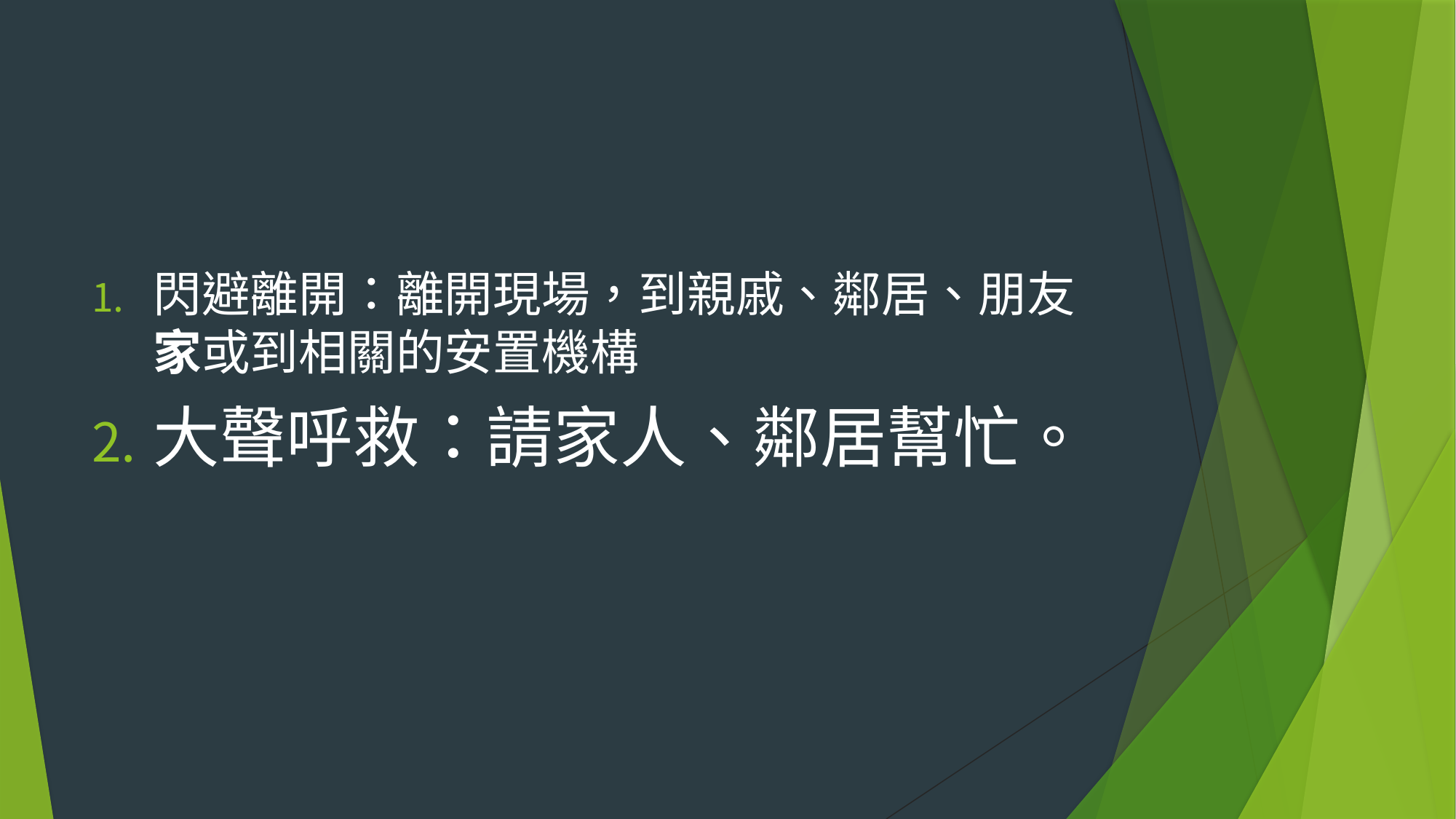

閃避離開：離開現場，到親戚、鄰居、朋友家或到相關的安置機構
大聲呼救：請家人、鄰居幫忙。